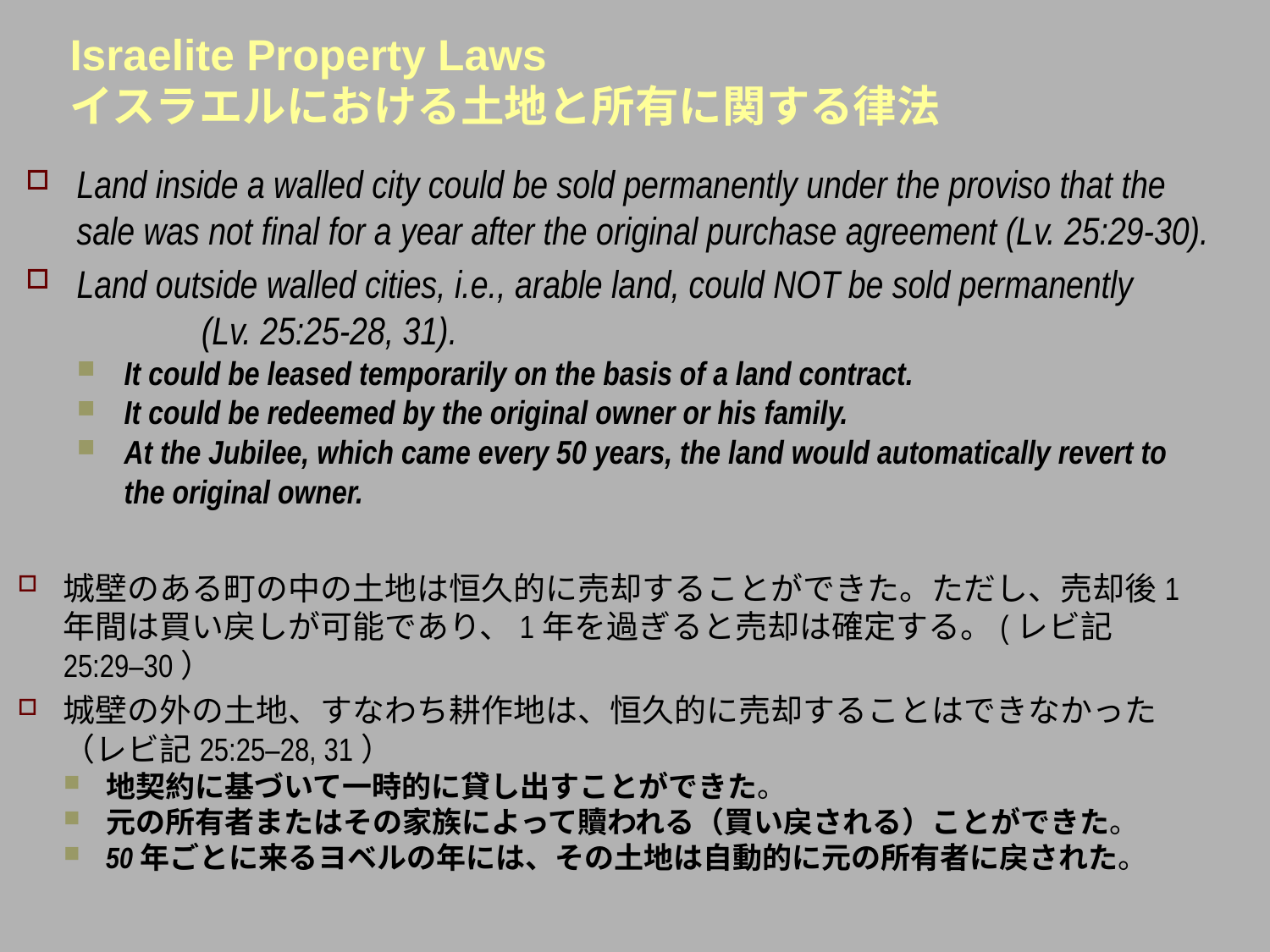

Israelite Property Laws
イスラエルにおける土地と所有に関する律法

Land inside a walled city could be sold permanently under the proviso that the sale was not final for a year after the original purchase agreement (Lv. 25:29-30).
Land outside walled cities, i.e., arable land, could NOT be sold permanently 　　　　(Lv. 25:25-28, 31).
It could be leased temporarily on the basis of a land contract.
It could be redeemed by the original owner or his family.
At the Jubilee, which came every 50 years, the land would automatically revert to the original owner.

城壁のある町の中の土地は恒久的に売却することができた。ただし、売却後1年間は買い戻しが可能であり、1年を過ぎると売却は確定する。(レビ記25:29–30）
城壁の外の土地、すなわち耕作地は、恒久的に売却することはできなかった（レビ記25:25–28, 31）
地契約に基づいて一時的に貸し出すことができた。
元の所有者またはその家族によって贖われる（買い戻される）ことができた。
50年ごとに来るヨベルの年には、その土地は自動的に元の所有者に戻された。